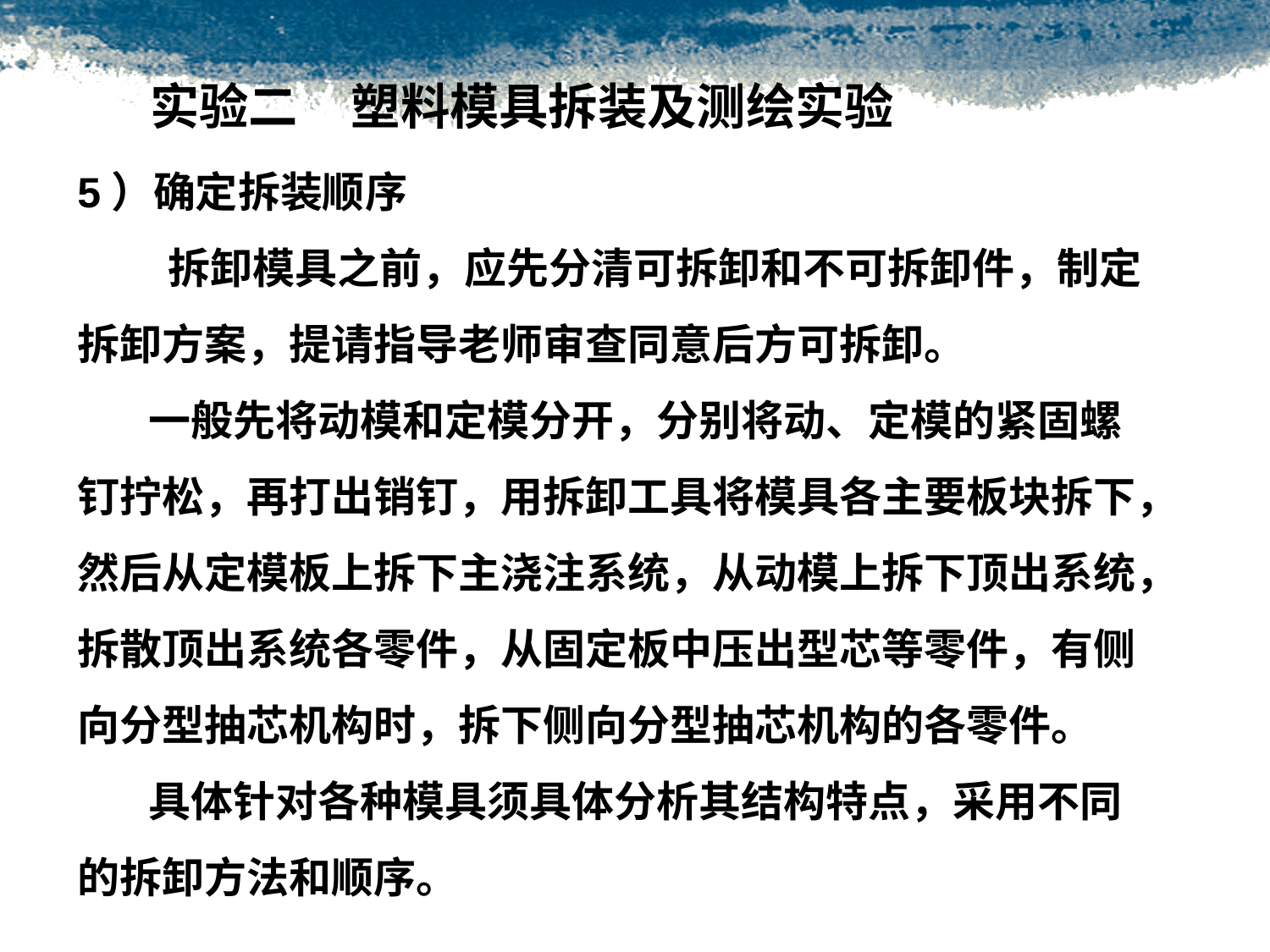

#
实验二	塑料模具拆装及测绘实验
5）确定拆装顺序       拆卸模具之前，应先分清可拆卸和不可拆卸件，制定拆卸方案，提请指导老师审查同意后方可拆卸。
  一般先将动模和定模分开，分别将动、定模的紧固螺钉拧松，再打出销钉，用拆卸工具将模具各主要板块拆下，然后从定模板上拆下主浇注系统，从动模上拆下顶出系统，拆散顶出系统各零件，从固定板中压出型芯等零件，有侧向分型抽芯机构时，拆下侧向分型抽芯机构的各零件。
  具体针对各种模具须具体分析其结构特点，采用不同的拆卸方法和顺序。